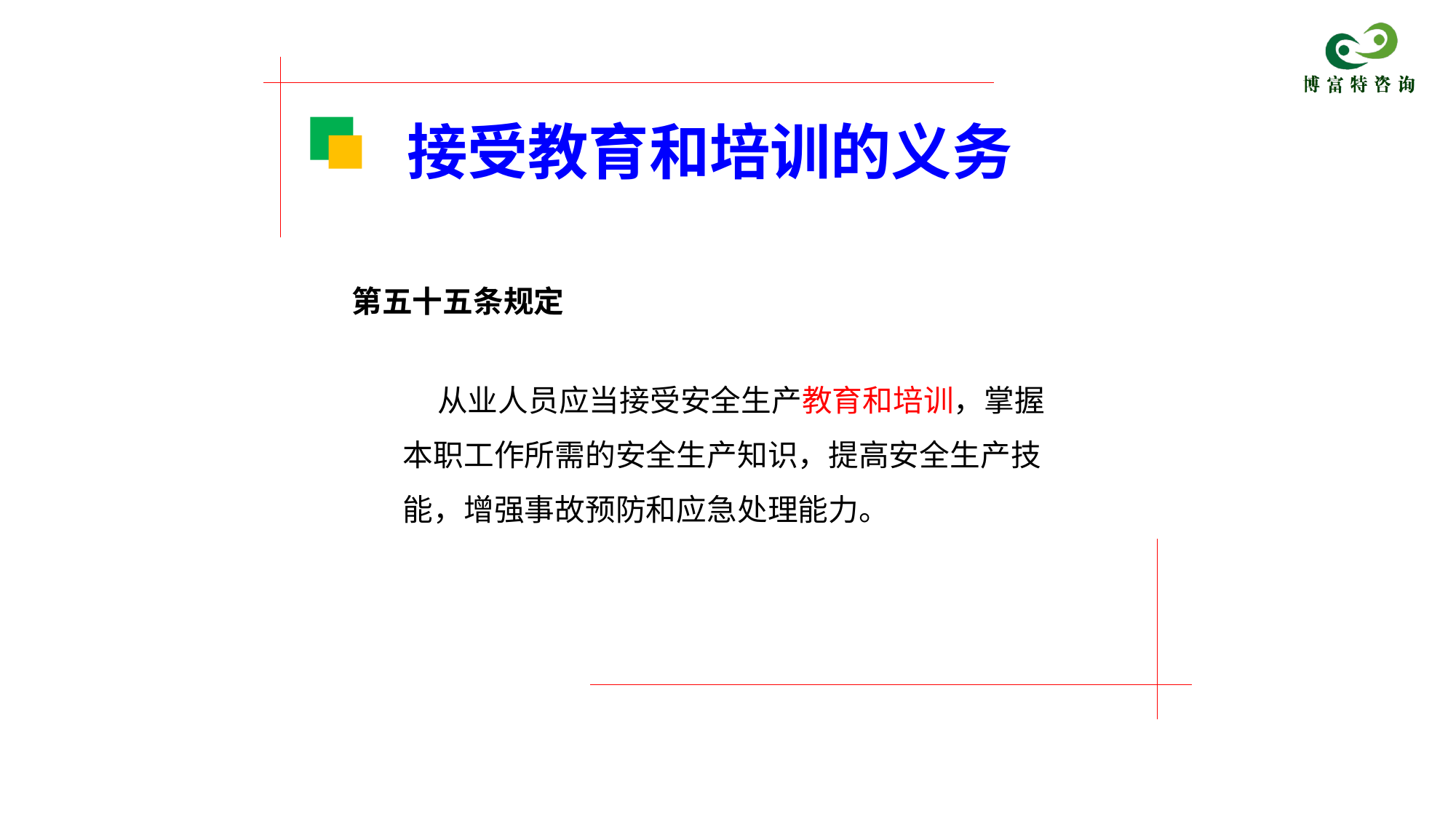

接受教育和培训的义务

第五十五条规定
    从业人员应当接受安全生产教育和培训，掌握
本职工作所需的安全生产知识，提高安全生产技
能，增强事故预防和应急处理能力。